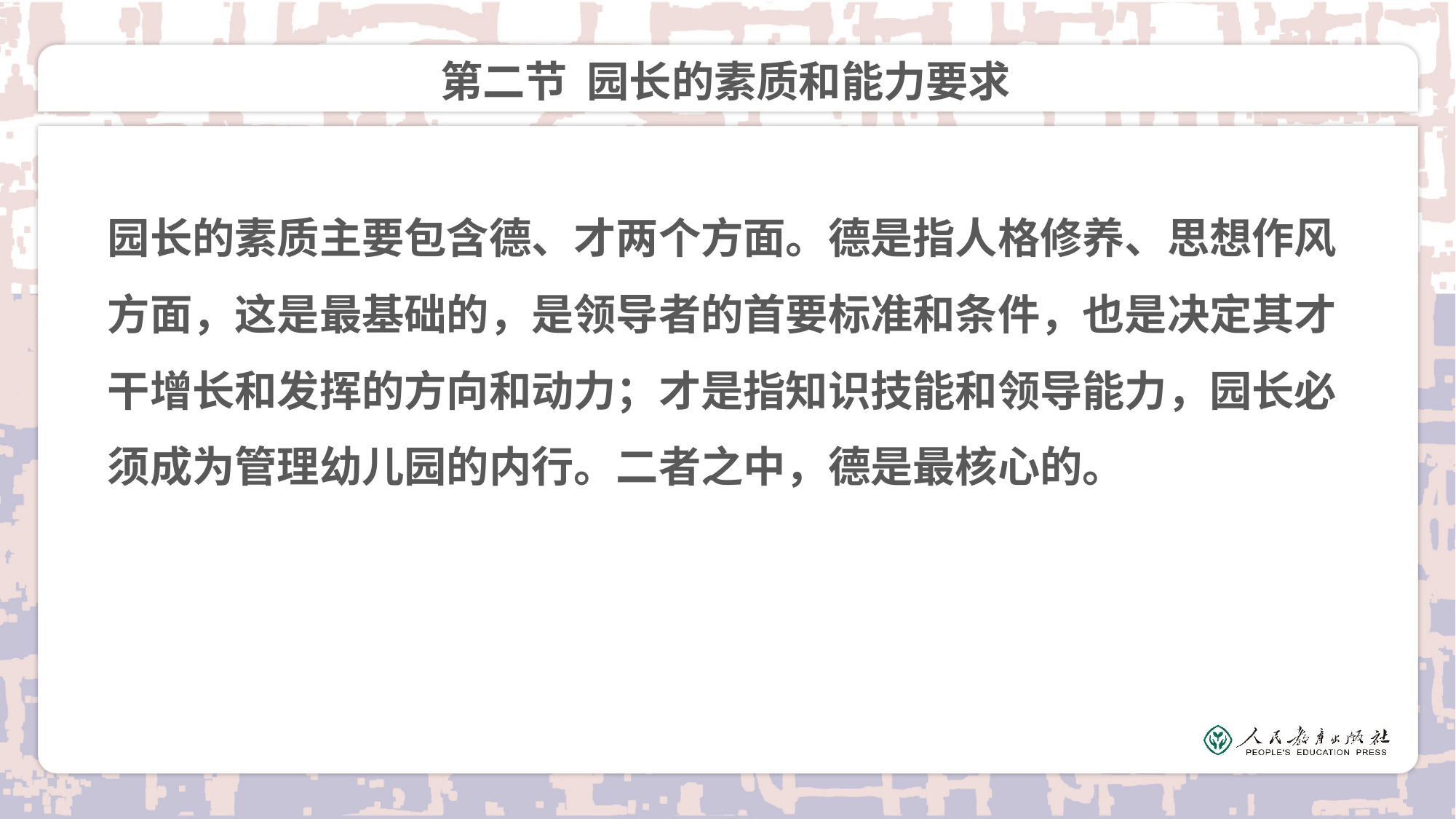

# 第二节  园长的素质和能力要求
园长的素质主要包含德、才两个方面。德是指人格修养、思想作风方面，这是最基础的，是领导者的首要标准和条件，也是决定其才干增长和发挥的方向和动力；才是指知识技能和领导能力，园长必须成为管理幼儿园的内行。二者之中，德是最核心的。